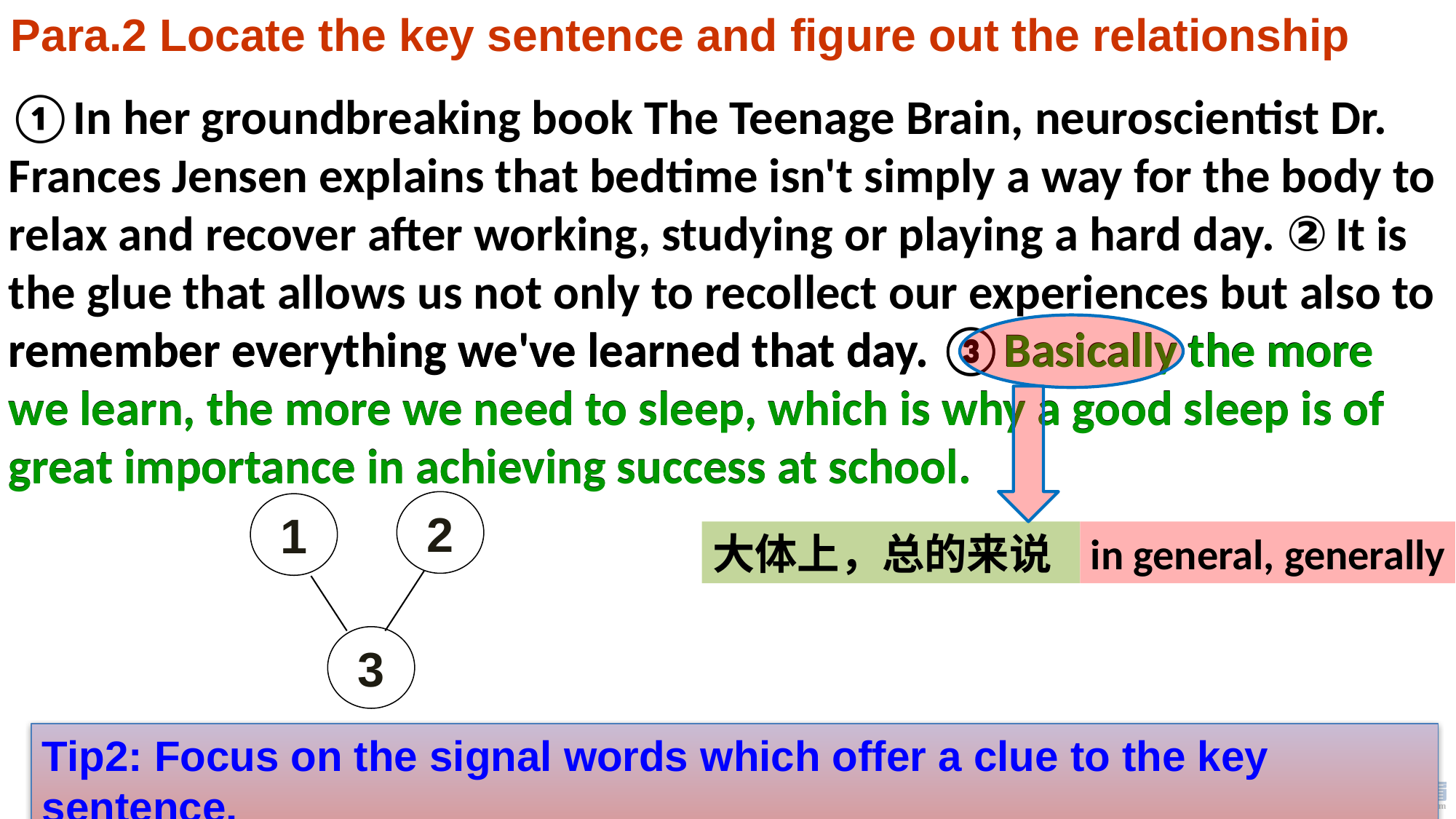

Para.2 Locate the key sentence and figure out the relationship
①In her groundbreaking book The Teenage Brain, neuroscientist Dr. Frances Jensen explains that bedtime isn't simply a way for the body to relax and recover after working, studying or playing a hard day. ②It is the glue that allows us not only to recollect our experiences but also to remember everything we've learned that day. ③Basically the more we learn, the more we need to sleep, which is why a good sleep is of great importance in achieving success at school.
remember everything we've learned that day. ③Basically the more we learn, the more we need to sleep, which is why a good sleep is of great importance in achieving success at school.

2
1
3
大体上，总的来说
in general, generally
school
academic
Tip2: Focus on the signal words which offer a clue to the key sentence.